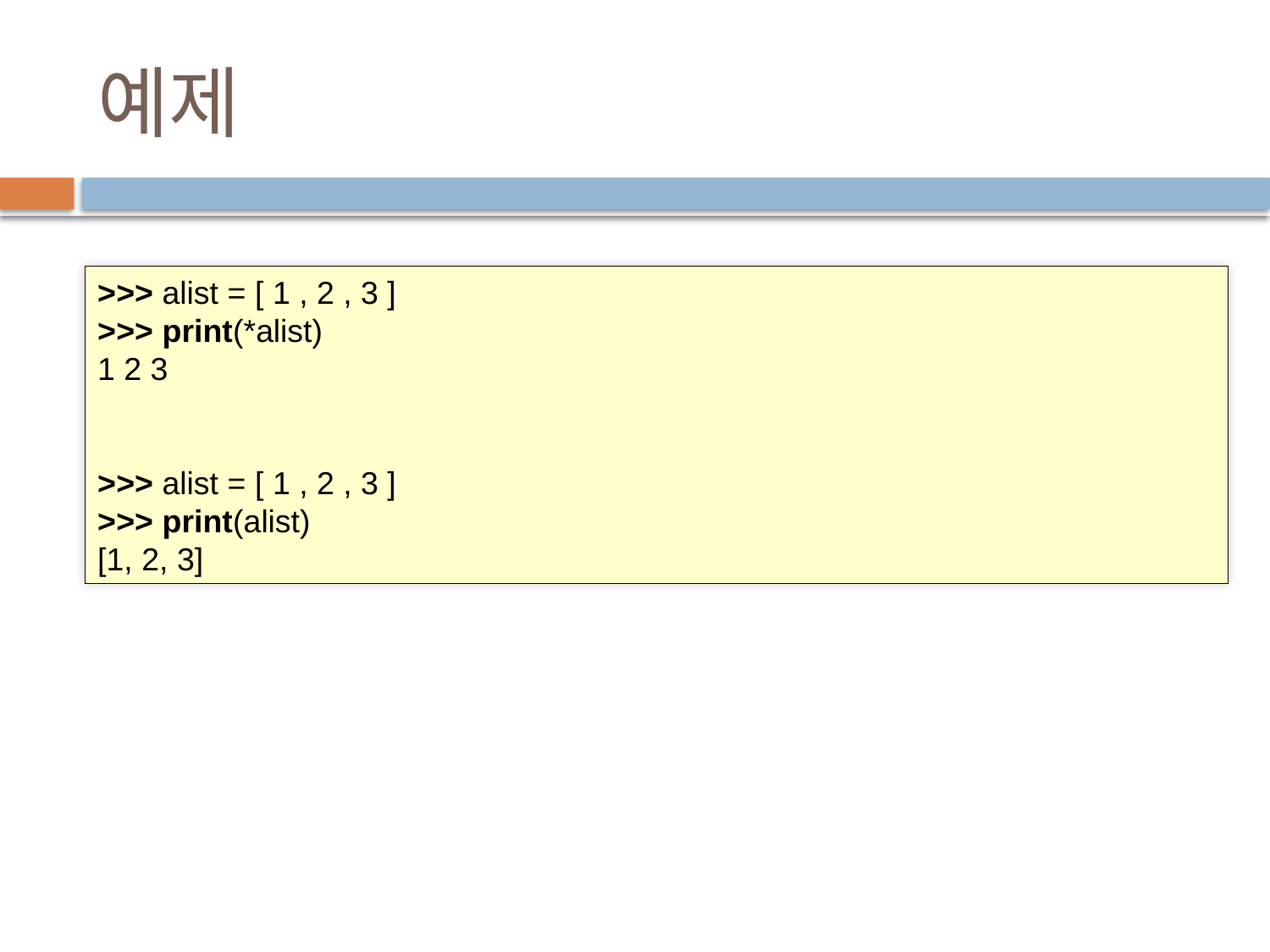

# 예제
>>> alist = [ 1 , 2 , 3 ]
>>> print(*alist)
1 2 3

>>> alist = [ 1 , 2 , 3 ]
>>> print(alist)
[1, 2, 3]